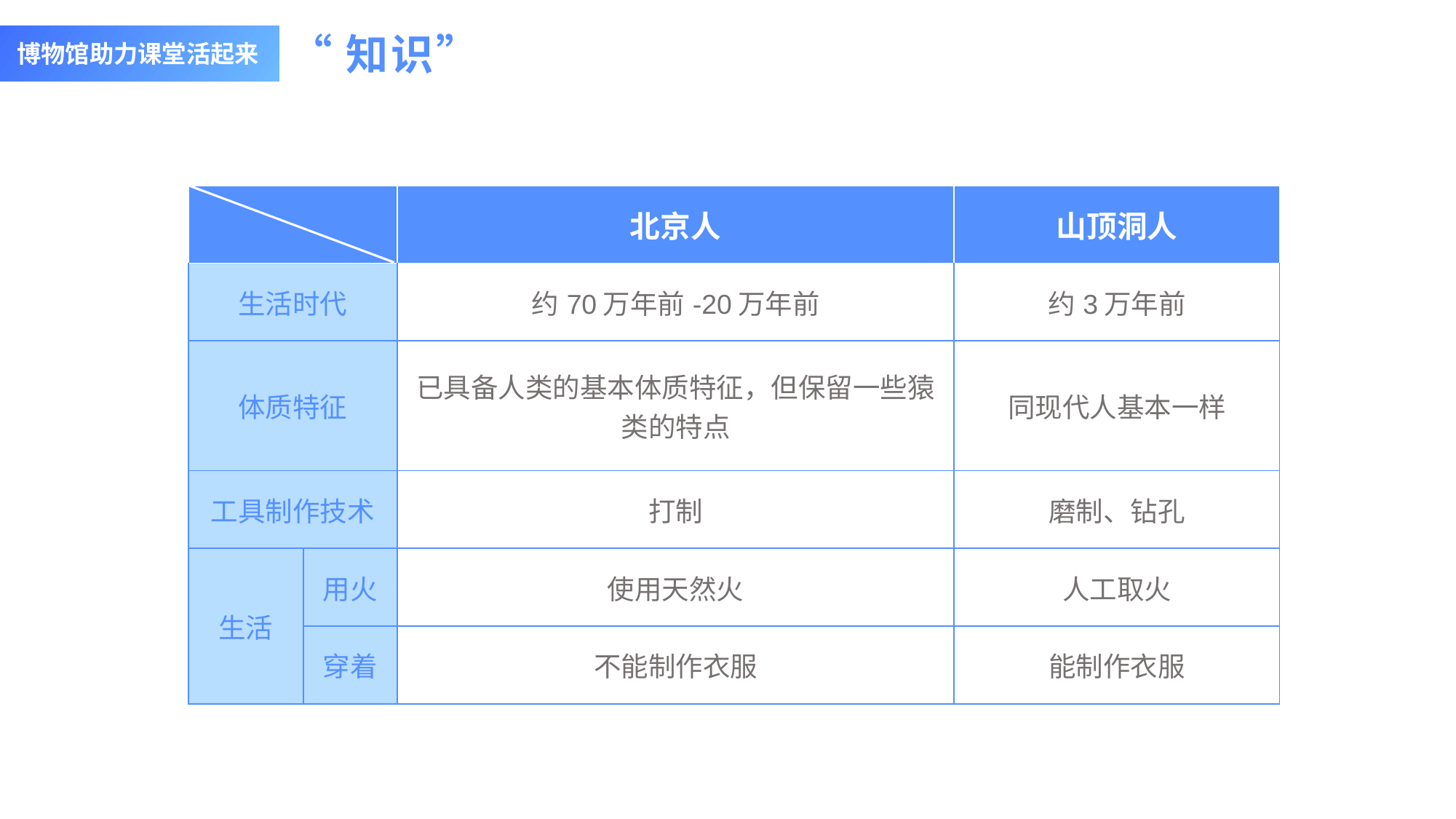

# “知识”
|  |  | 北京人 | 山顶洞人 |
| --- | --- | --- | --- |
| 生活时代 |  | 约70万年前-20万年前 | 约3万年前 |
| 体质特征 |  | 已具备人类的基本体质特征，但保留一些猿类的特点 | 同现代人基本一样 |
| 工具制作技术 |  | 打制 | 磨制、钻孔 |
| 生活 | 用火 | 使用天然火 | 人工取火 |
|  | 穿着 | 不能制作衣服 | 能制作衣服 |